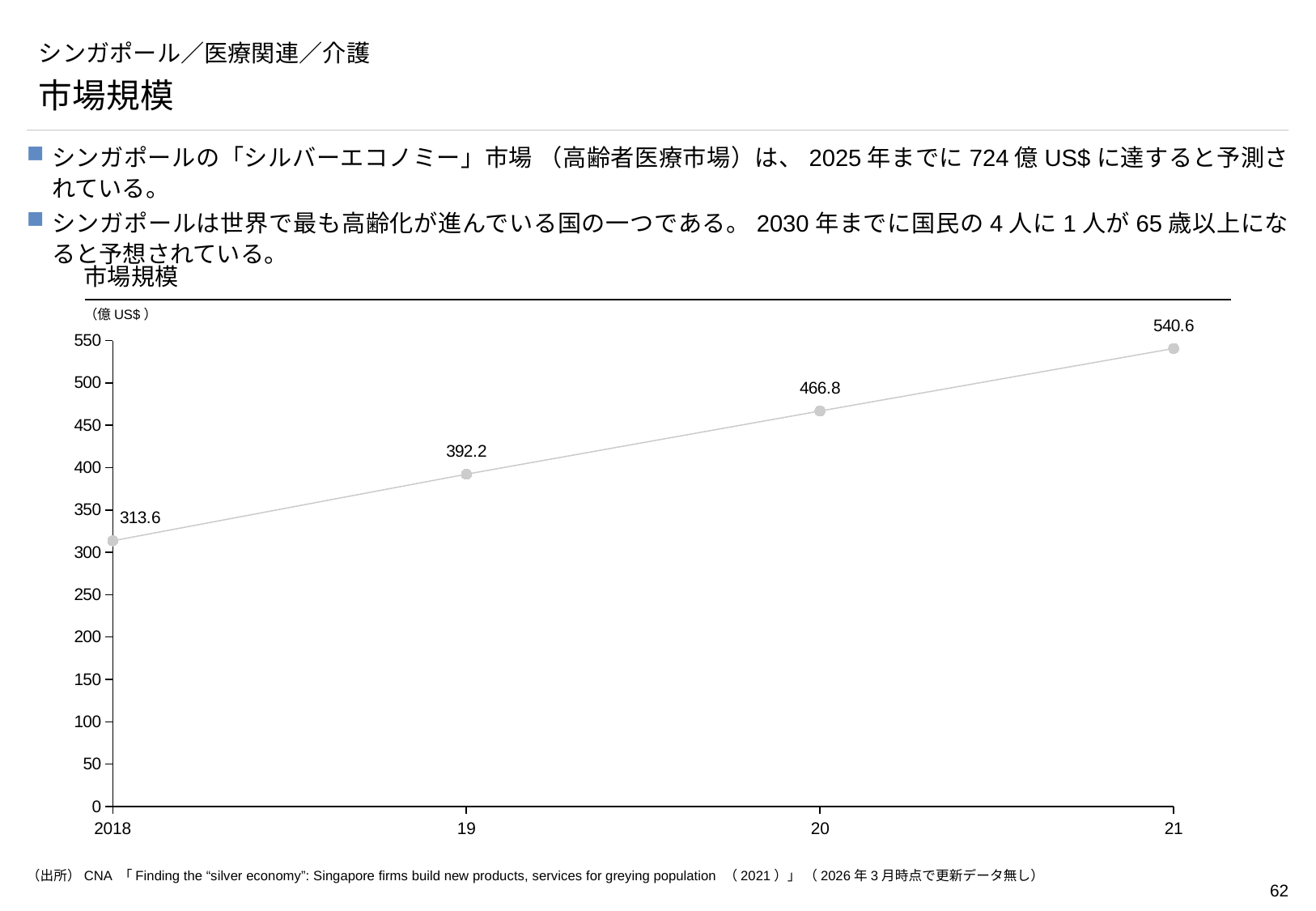

# シンガポール／医療関連／介護
市場規模
シンガポールの「シルバーエコノミー」市場 （高齢者医療市場）は、2025年までに724億US$に達すると予測されている。
シンガポールは世界で最も高齢化が進んでいる国の一つである。2030年までに国民の4人に1人が65歳以上になると予想されている。
市場規模

### Chart

| Category |  |
|---|---|
（億US$）
2018
19
20
21
（出所）CNA 「Finding the “silver economy”: Singapore firms build new products, services for greying population （2021）」 （2026年3月時点で更新データ無し）